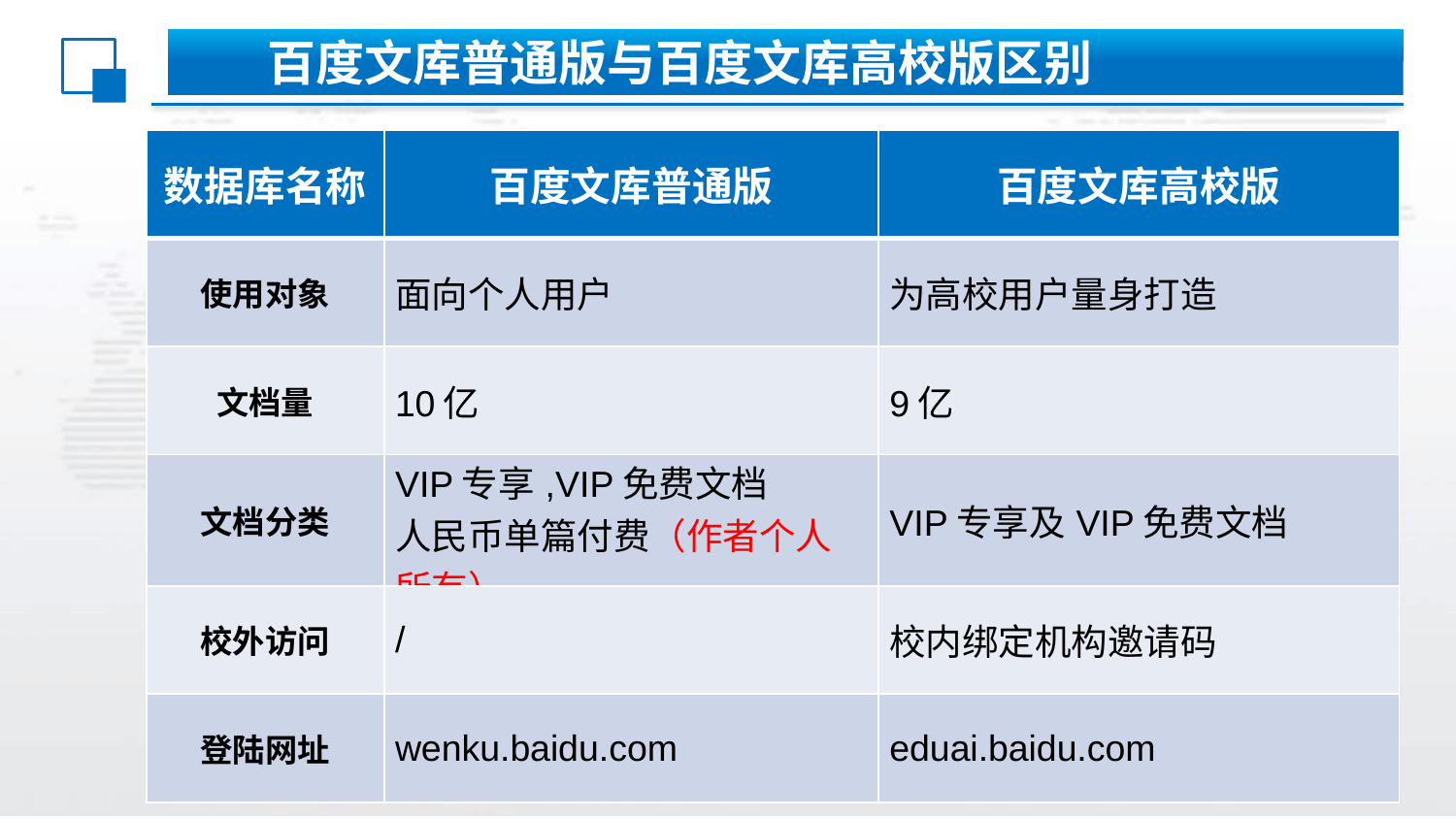

百度文库普通版与百度文库高校版区别
| 数据库名称 | 百度文库普通版 | 百度文库高校版 |
| --- | --- | --- |
| 使用对象 | 面向个人用户 | 为高校用户量身打造 |
| 文档量 | 10亿 | 9亿 |
| 文档分类 | VIP专享,VIP免费文档 人民币单篇付费（作者个人所有） | VIP专享及VIP免费文档 |
| 校外访问 | / | 校内绑定机构邀请码 |
| 登陆网址 | wenku.baidu.com | eduai.baidu.com |

1